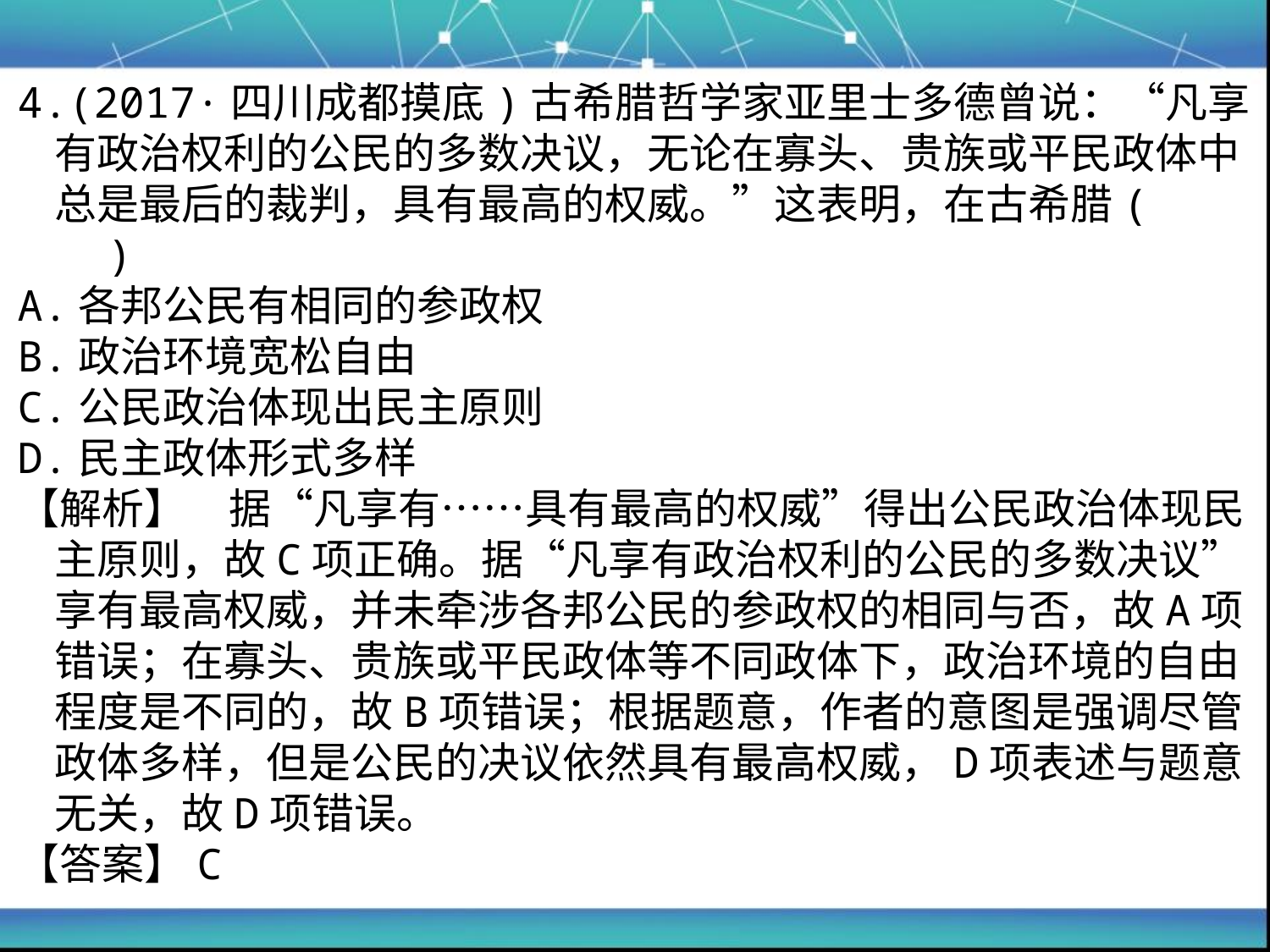

4.(2017·四川成都摸底)古希腊哲学家亚里士多德曾说：“凡享有政治权利的公民的多数决议，无论在寡头、贵族或平民政体中总是最后的裁判，具有最高的权威。”这表明，在古希腊(　　)
A.各邦公民有相同的参政权
B.政治环境宽松自由
C.公民政治体现出民主原则
D.民主政体形式多样
【解析】　据“凡享有……具有最高的权威”得出公民政治体现民主原则，故C项正确。据“凡享有政治权利的公民的多数决议”享有最高权威，并未牵涉各邦公民的参政权的相同与否，故A项错误；在寡头、贵族或平民政体等不同政体下，政治环境的自由程度是不同的，故B项错误；根据题意，作者的意图是强调尽管政体多样，但是公民的决议依然具有最高权威，D项表述与题意无关，故D项错误。
【答案】C